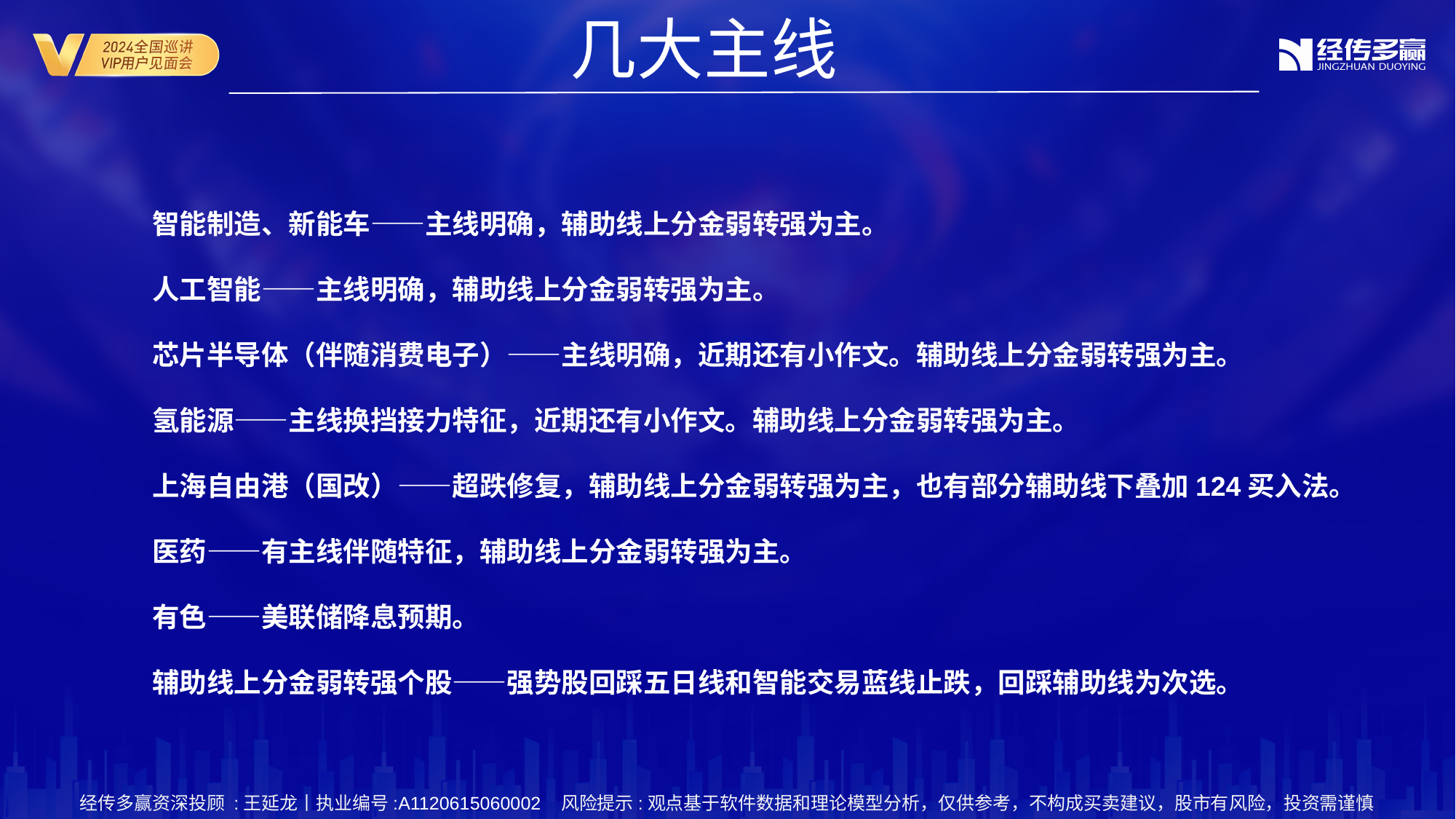

几大主线
智能制造、新能车——主线明确，辅助线上分金弱转强为主。

人工智能——主线明确，辅助线上分金弱转强为主。

芯片半导体（伴随消费电子）——主线明确，近期还有小作文。辅助线上分金弱转强为主。

氢能源——主线换挡接力特征，近期还有小作文。辅助线上分金弱转强为主。

上海自由港（国改）——超跌修复，辅助线上分金弱转强为主，也有部分辅助线下叠加124买入法。

医药——有主线伴随特征，辅助线上分金弱转强为主。

有色——美联储降息预期。

辅助线上分金弱转强个股——强势股回踩五日线和智能交易蓝线止跌，回踩辅助线为次选。